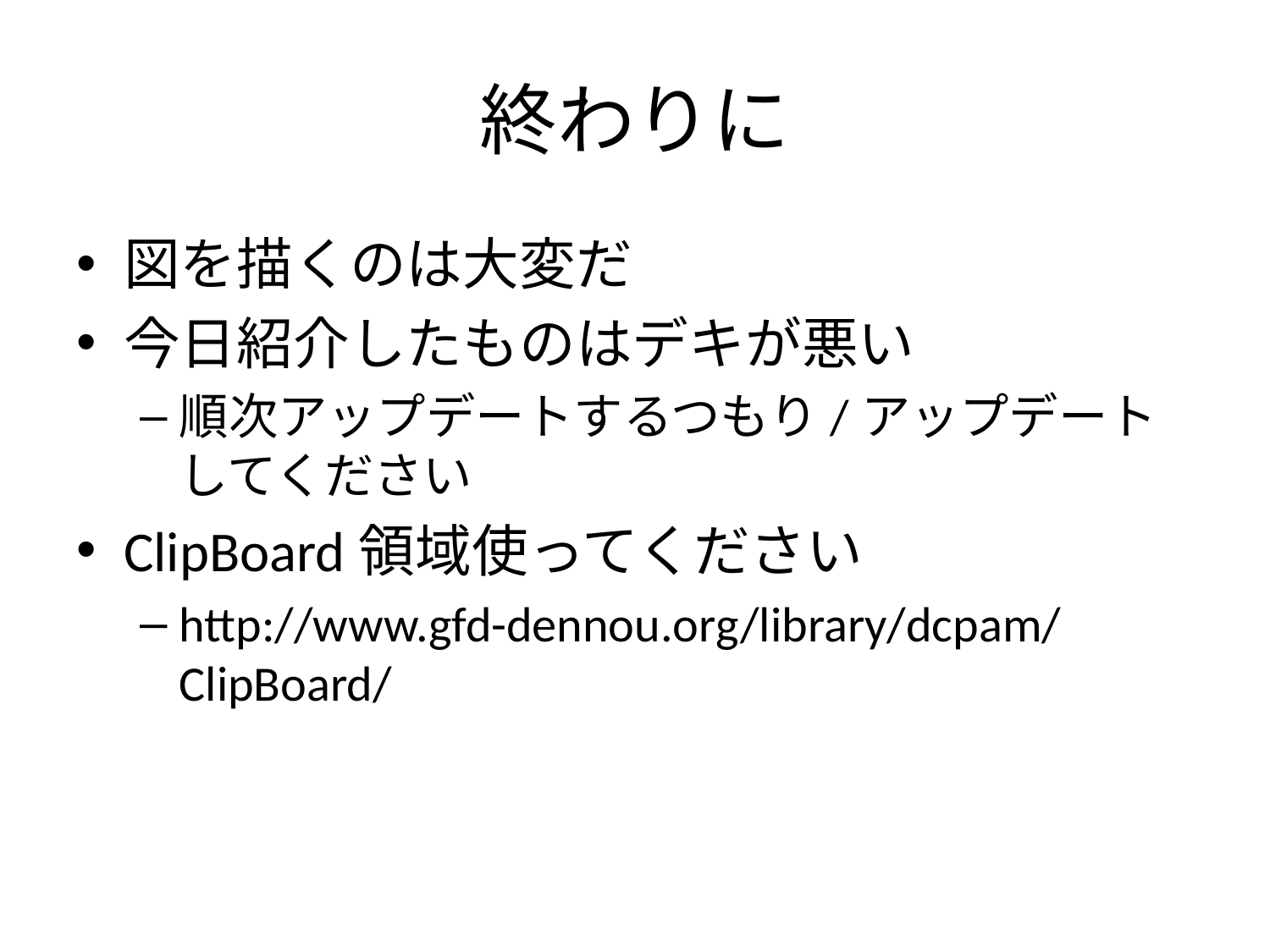

# 終わりに
図を描くのは大変だ
今日紹介したものはデキが悪い
順次アップデートするつもり/アップデートしてください
ClipBoard領域使ってください
http://www.gfd-dennou.org/library/dcpam/ClipBoard/